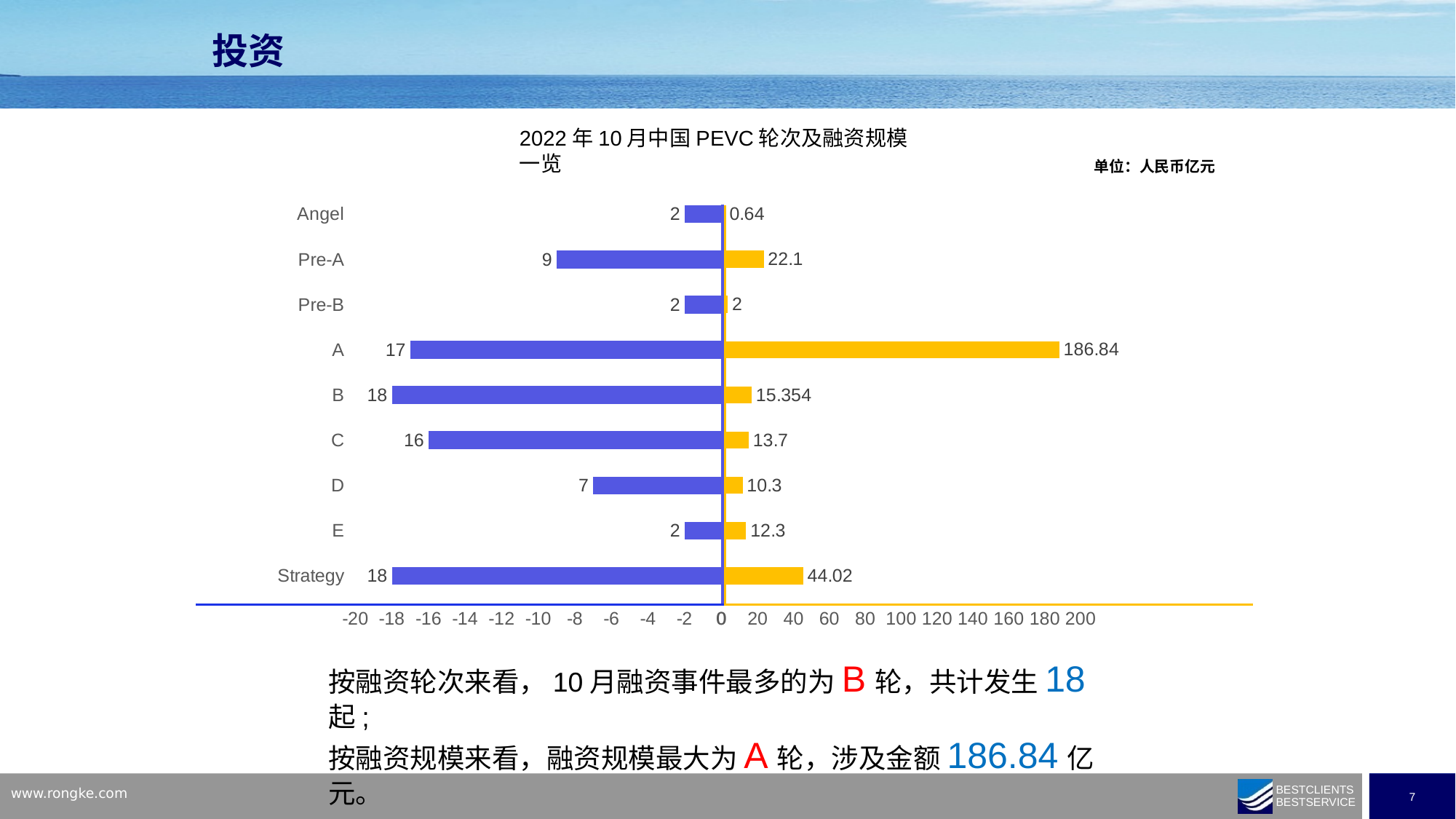

投资
2022年10月中国PEVC轮次及融资规模一览
单位：人民币亿元

### Chart

| Category |  |
|---|---|
| Angel | 0.64 |
| Pre-A | 22.1 |
| Pre-B | 2.0 |
| A | 186.84 |
| B | 15.354 |
| C | 13.7 |
| D | 10.3 |
| E | 12.3 |
| Strategy | 44.02 |

### Chart

| Category |  |
|---|---|
| Angel | -2.0 |
| Pre-A | -9.0 |
| Pre-B | -2.0 |
| A | -17.0 |
| B | -18.0 |
| C | -16.0 |
| D | -7.0 |
| E | -2.0 |
| Strategy | -18.0 |
按融资轮次来看，10月融资事件最多的为B轮，共计发生18起;
按融资规模来看，融资规模最大为A轮，涉及金额186.84亿元。